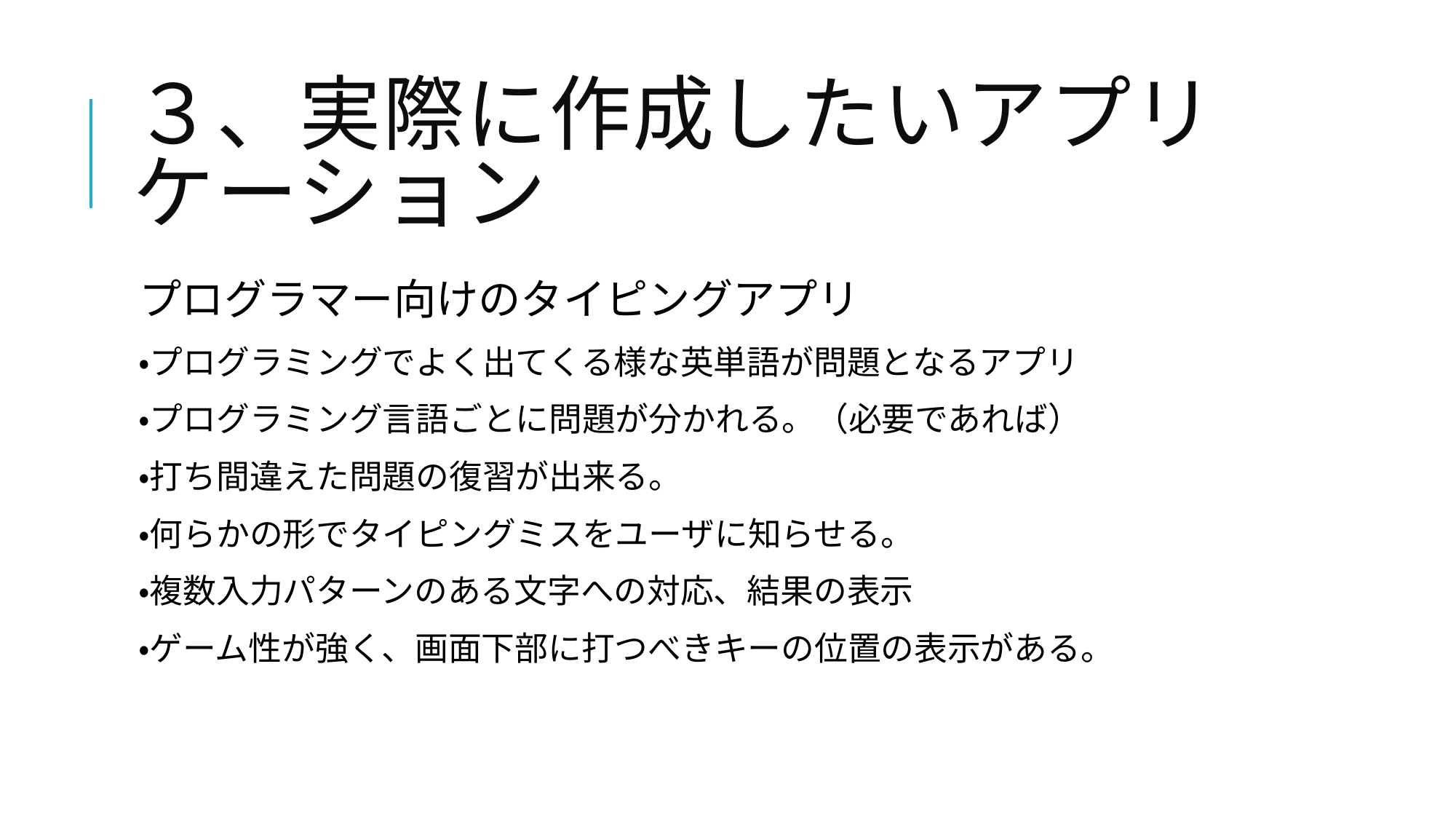

# ３、実際に作成したいアプリケーション
プログラマー向けのタイピングアプリ
・プログラミングでよく出てくる様な英単語が問題となるアプリ
・プログラミング言語ごとに問題が分かれる。（必要であれば）
・打ち間違えた問題の復習が出来る。
・何らかの形でタイピングミスをユーザに知らせる。
・複数入力パターンのある文字への対応、結果の表示
・ゲーム性が強く、画面下部に打つべきキーの位置の表示がある。